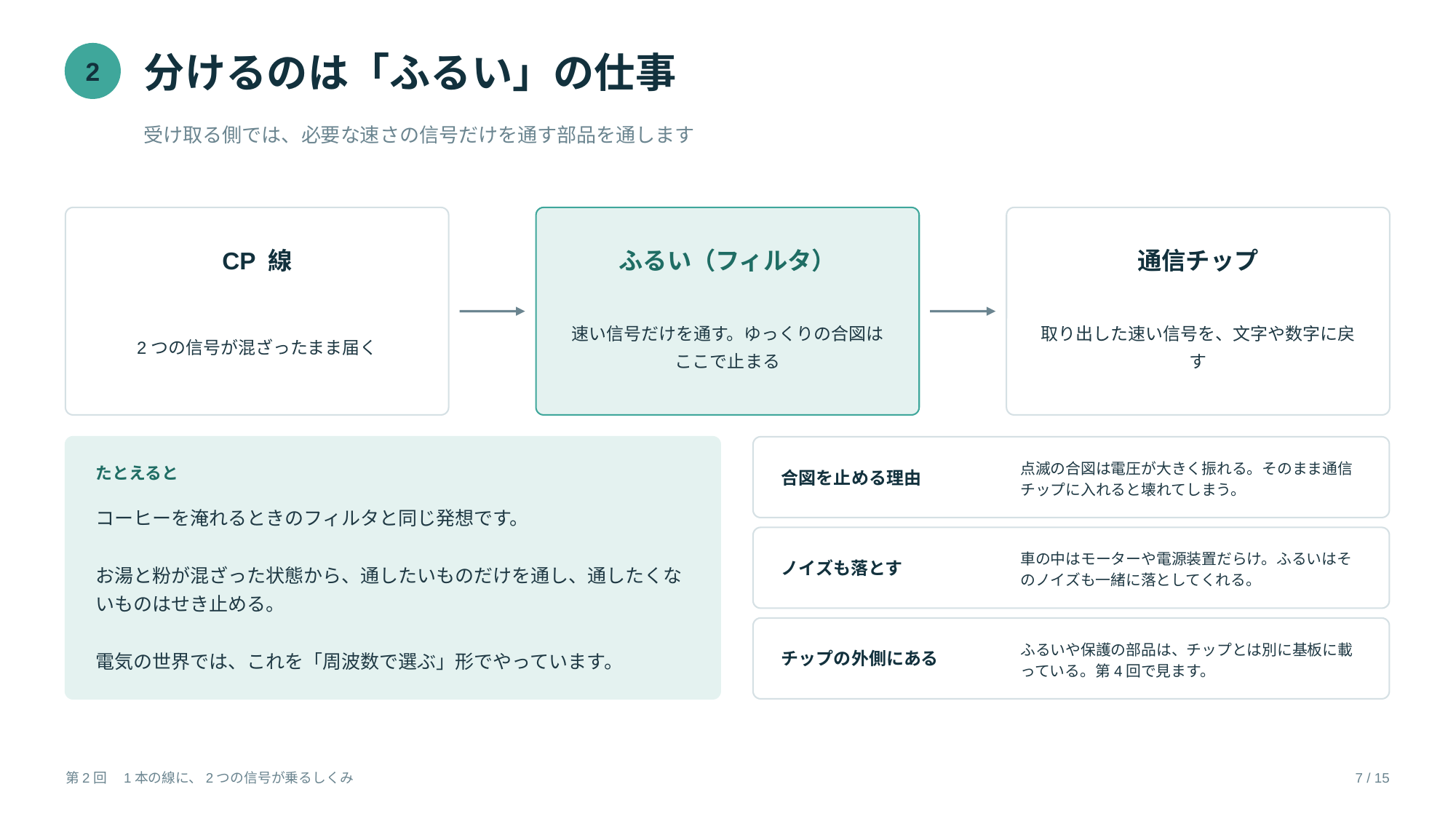

分けるのは「ふるい」の仕事

2
受け取る側では、必要な速さの信号だけを通す部品を通します

CP 線
ふるい（フィルタ）
通信チップ
2つの信号が混ざったまま届く
速い信号だけを通す。ゆっくりの合図はここで止まる
取り出した速い信号を、文字や数字に戻す

合図を止める理由
点滅の合図は電圧が大きく振れる。そのまま通信チップに入れると壊れてしまう。
たとえると
コーヒーを淹れるときのフィルタと同じ発想です。

お湯と粉が混ざった状態から、通したいものだけを通し、通したくないものはせき止める。

電気の世界では、これを「周波数で選ぶ」形でやっています。

ノイズも落とす
車の中はモーターや電源装置だらけ。ふるいはそのノイズも一緒に落としてくれる。

チップの外側にある
ふるいや保護の部品は、チップとは別に基板に載っている。第4回で見ます。
第2回　1本の線に、2つの信号が乗るしくみ
7 / 15